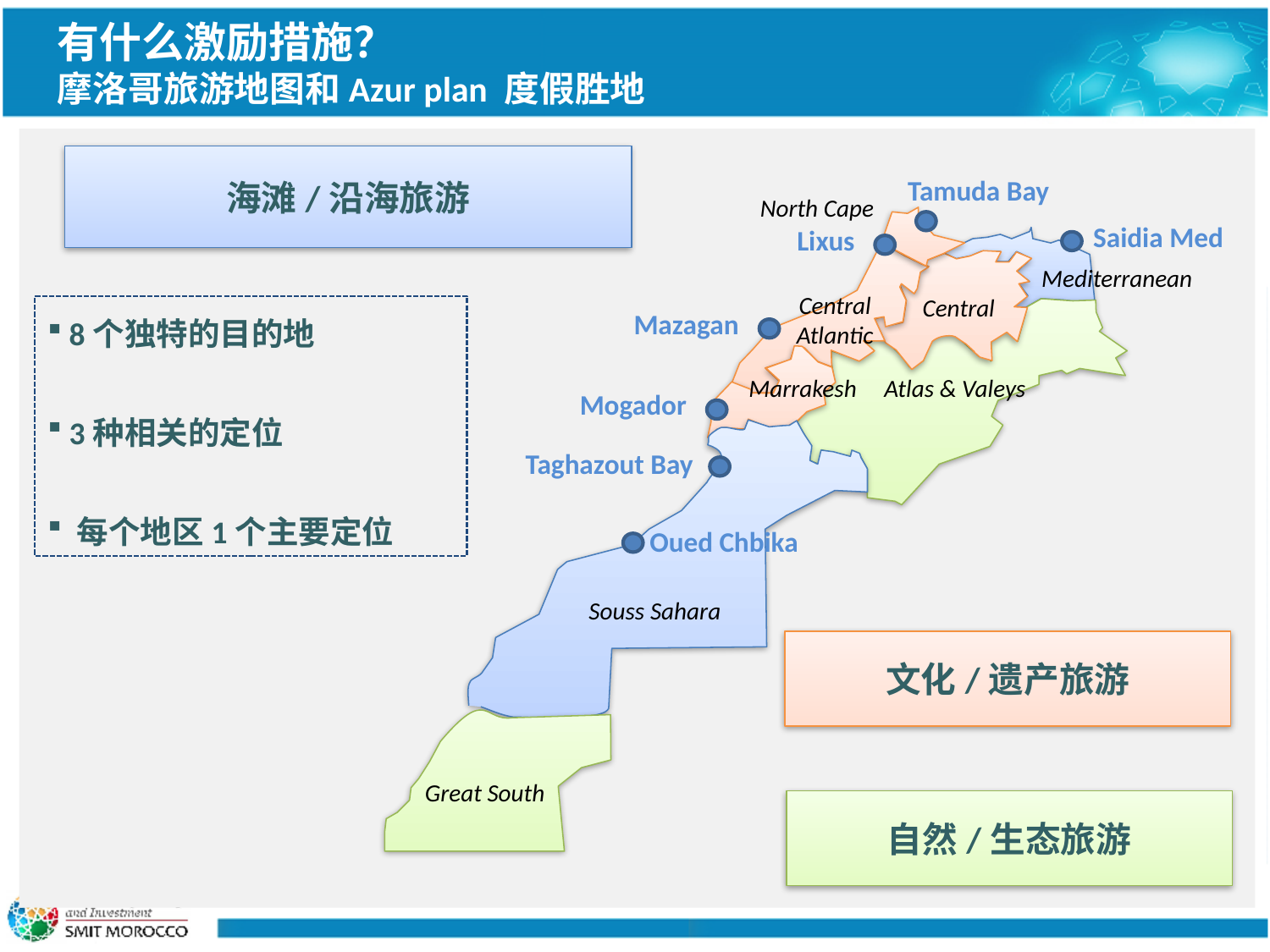

有什么激励措施？
摩洛哥旅游地图和Azur plan 度假胜地

海滩/沿海旅游
Tamuda Bay
North Cape

Saidia Med
Lixus

Mediterranean
Central Atlantic
Central
 8个独特的目的地

 3种相关的定位

 每个地区1个主要定位

Mazagan

Marrakesh
Atlas & Valeys
Mogador

Taghazout Bay

Oued Chbika

Souss Sahara
文化/遗产旅游

Great South
自然/生态旅游